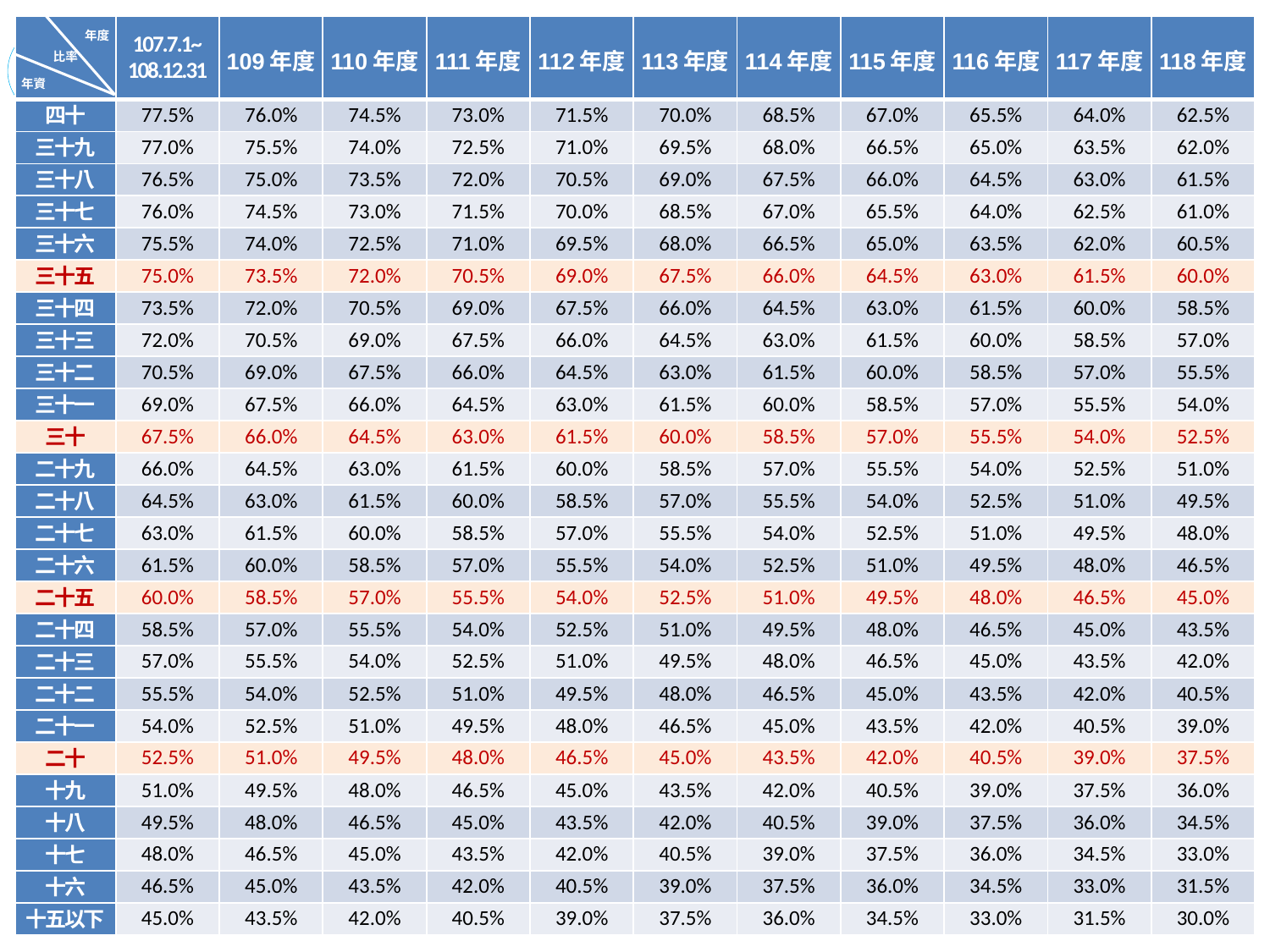

| 年度 比率 年資 | 107.7.1~ 108.12.31 | 109年度 | 110年度 | 111年度 | 112年度 | 113年度 | 114年度 | 115年度 | 116年度 | 117年度 | 118年度 |
| --- | --- | --- | --- | --- | --- | --- | --- | --- | --- | --- | --- |
| 四十 | 77.5% | 76.0% | 74.5% | 73.0% | 71.5% | 70.0% | 68.5% | 67.0% | 65.5% | 64.0% | 62.5% |
| 三十九 | 77.0% | 75.5% | 74.0% | 72.5% | 71.0% | 69.5% | 68.0% | 66.5% | 65.0% | 63.5% | 62.0% |
| 三十八 | 76.5% | 75.0% | 73.5% | 72.0% | 70.5% | 69.0% | 67.5% | 66.0% | 64.5% | 63.0% | 61.5% |
| 三十七 | 76.0% | 74.5% | 73.0% | 71.5% | 70.0% | 68.5% | 67.0% | 65.5% | 64.0% | 62.5% | 61.0% |
| 三十六 | 75.5% | 74.0% | 72.5% | 71.0% | 69.5% | 68.0% | 66.5% | 65.0% | 63.5% | 62.0% | 60.5% |
| 三十五 | 75.0% | 73.5% | 72.0% | 70.5% | 69.0% | 67.5% | 66.0% | 64.5% | 63.0% | 61.5% | 60.0% |
| 三十四 | 73.5% | 72.0% | 70.5% | 69.0% | 67.5% | 66.0% | 64.5% | 63.0% | 61.5% | 60.0% | 58.5% |
| 三十三 | 72.0% | 70.5% | 69.0% | 67.5% | 66.0% | 64.5% | 63.0% | 61.5% | 60.0% | 58.5% | 57.0% |
| 三十二 | 70.5% | 69.0% | 67.5% | 66.0% | 64.5% | 63.0% | 61.5% | 60.0% | 58.5% | 57.0% | 55.5% |
| 三十一 | 69.0% | 67.5% | 66.0% | 64.5% | 63.0% | 61.5% | 60.0% | 58.5% | 57.0% | 55.5% | 54.0% |
| 三十 | 67.5% | 66.0% | 64.5% | 63.0% | 61.5% | 60.0% | 58.5% | 57.0% | 55.5% | 54.0% | 52.5% |
| 二十九 | 66.0% | 64.5% | 63.0% | 61.5% | 60.0% | 58.5% | 57.0% | 55.5% | 54.0% | 52.5% | 51.0% |
| 二十八 | 64.5% | 63.0% | 61.5% | 60.0% | 58.5% | 57.0% | 55.5% | 54.0% | 52.5% | 51.0% | 49.5% |
| 二十七 | 63.0% | 61.5% | 60.0% | 58.5% | 57.0% | 55.5% | 54.0% | 52.5% | 51.0% | 49.5% | 48.0% |
| 二十六 | 61.5% | 60.0% | 58.5% | 57.0% | 55.5% | 54.0% | 52.5% | 51.0% | 49.5% | 48.0% | 46.5% |
| 二十五 | 60.0% | 58.5% | 57.0% | 55.5% | 54.0% | 52.5% | 51.0% | 49.5% | 48.0% | 46.5% | 45.0% |
| 二十四 | 58.5% | 57.0% | 55.5% | 54.0% | 52.5% | 51.0% | 49.5% | 48.0% | 46.5% | 45.0% | 43.5% |
| 二十三 | 57.0% | 55.5% | 54.0% | 52.5% | 51.0% | 49.5% | 48.0% | 46.5% | 45.0% | 43.5% | 42.0% |
| 二十二 | 55.5% | 54.0% | 52.5% | 51.0% | 49.5% | 48.0% | 46.5% | 45.0% | 43.5% | 42.0% | 40.5% |
| 二十一 | 54.0% | 52.5% | 51.0% | 49.5% | 48.0% | 46.5% | 45.0% | 43.5% | 42.0% | 40.5% | 39.0% |
| 二十 | 52.5% | 51.0% | 49.5% | 48.0% | 46.5% | 45.0% | 43.5% | 42.0% | 40.5% | 39.0% | 37.5% |
| 十九 | 51.0% | 49.5% | 48.0% | 46.5% | 45.0% | 43.5% | 42.0% | 40.5% | 39.0% | 37.5% | 36.0% |
| 十八 | 49.5% | 48.0% | 46.5% | 45.0% | 43.5% | 42.0% | 40.5% | 39.0% | 37.5% | 36.0% | 34.5% |
| 十七 | 48.0% | 46.5% | 45.0% | 43.5% | 42.0% | 40.5% | 39.0% | 37.5% | 36.0% | 34.5% | 33.0% |
| 十六 | 46.5% | 45.0% | 43.5% | 42.0% | 40.5% | 39.0% | 37.5% | 36.0% | 34.5% | 33.0% | 31.5% |
| 十五以下 | 45.0% | 43.5% | 42.0% | 40.5% | 39.0% | 37.5% | 36.0% | 34.5% | 33.0% | 31.5% | 30.0% |